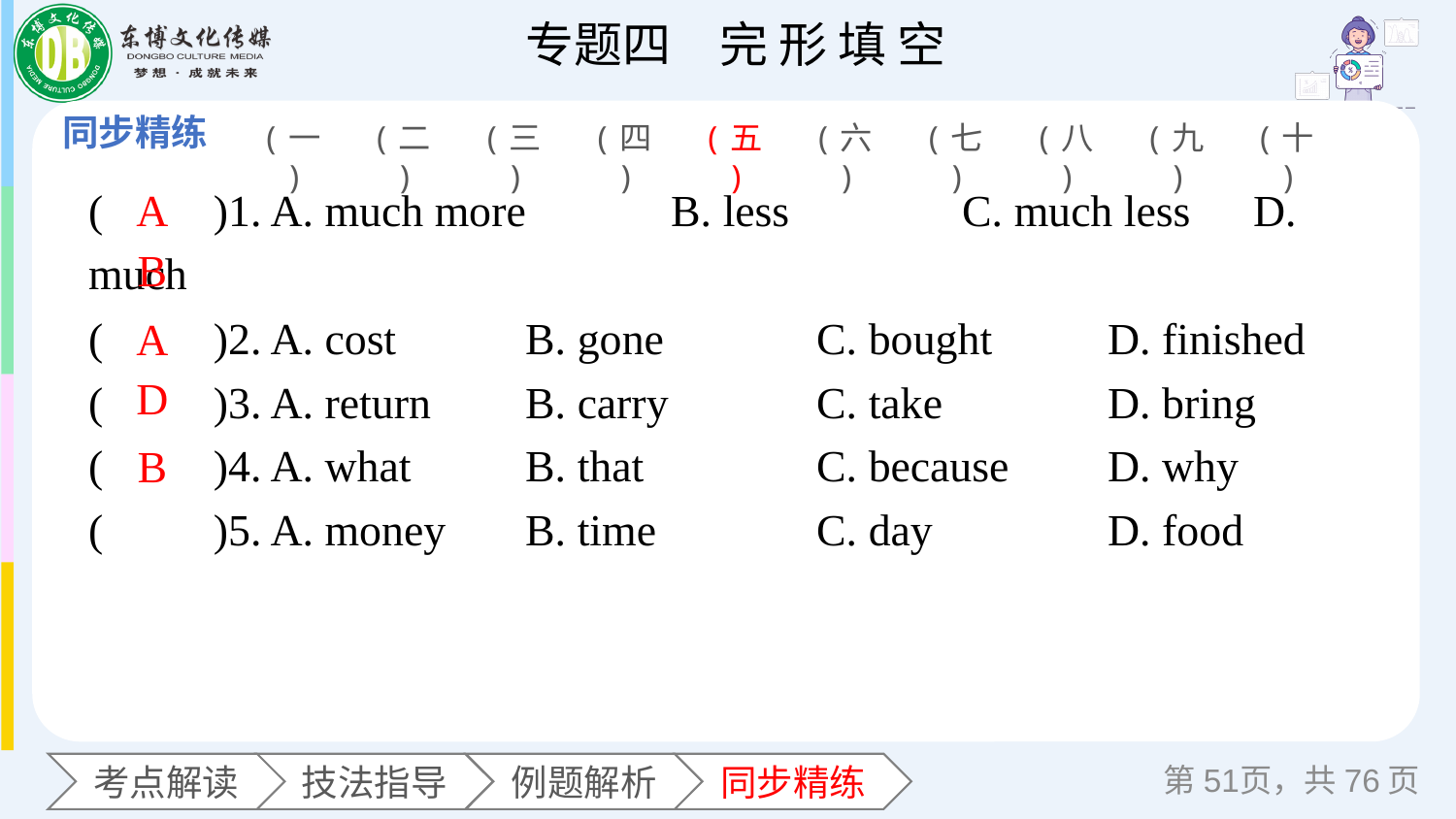

(一)
(二)
(三)
(四)
(五)
(六)
(七)
(八)
(九)
(十)
(　　)1. A. much more	B. less    	C. much less    	D. much
(　　)2. A. cost    	B. gone    	C. bought    	D. finished
(　　)3. A. return    	B. carry    	C. take    	D. bring
(　　)4. A. what    	B. that    	C. because    	D. why
(　　)5. A. money    	B. time    	C. day    	D. food
A
B
A
D
B
第51页，共76页